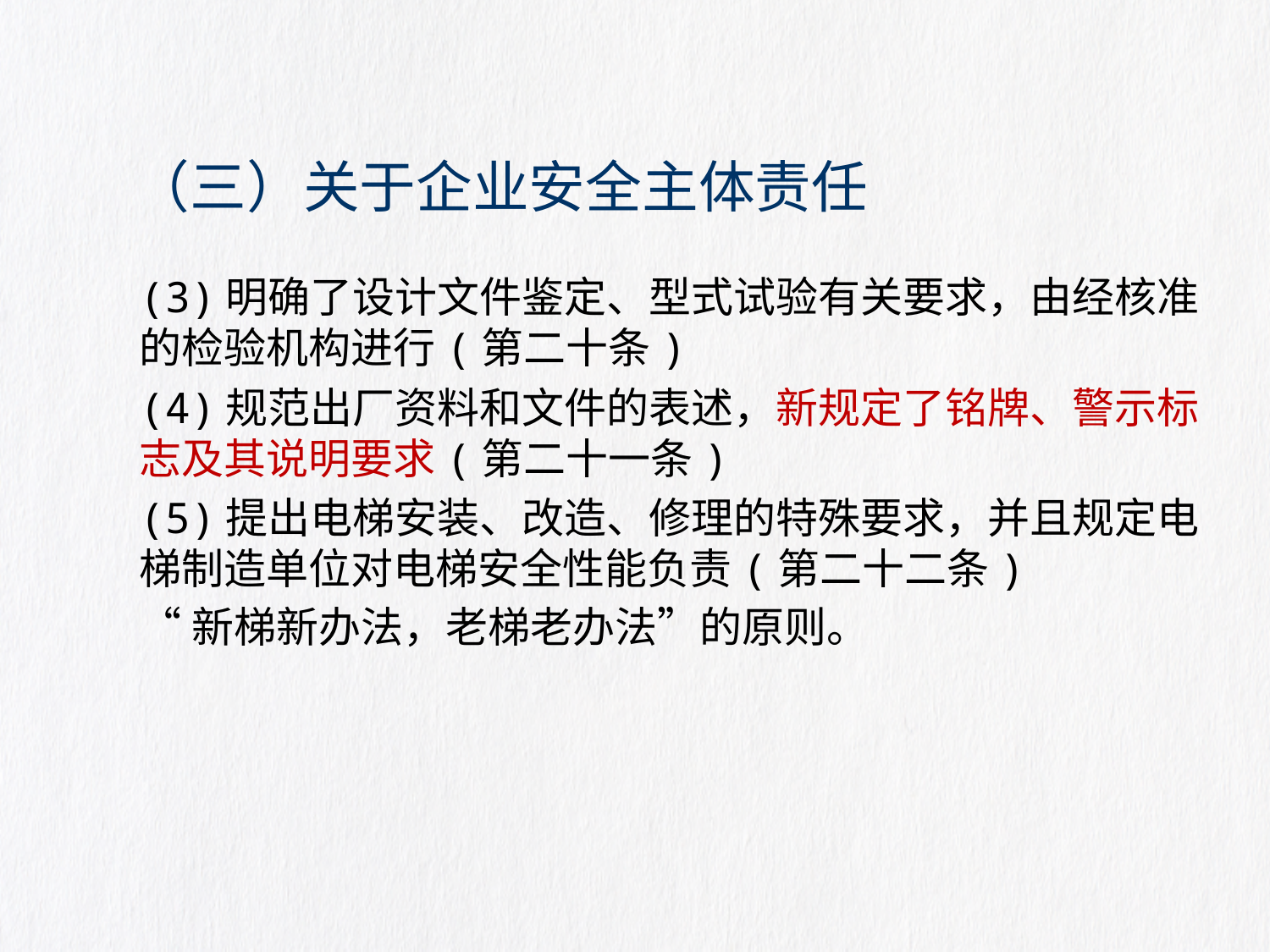

# （三）关于企业安全主体责任
(3)明确了设计文件鉴定、型式试验有关要求，由经核准的检验机构进行(第二十条)
(4)规范出厂资料和文件的表述，新规定了铭牌、警示标志及其说明要求(第二十一条)
(5)提出电梯安装、改造、修理的特殊要求，并且规定电梯制造单位对电梯安全性能负责(第二十二条)
“新梯新办法，老梯老办法”的原则。

29